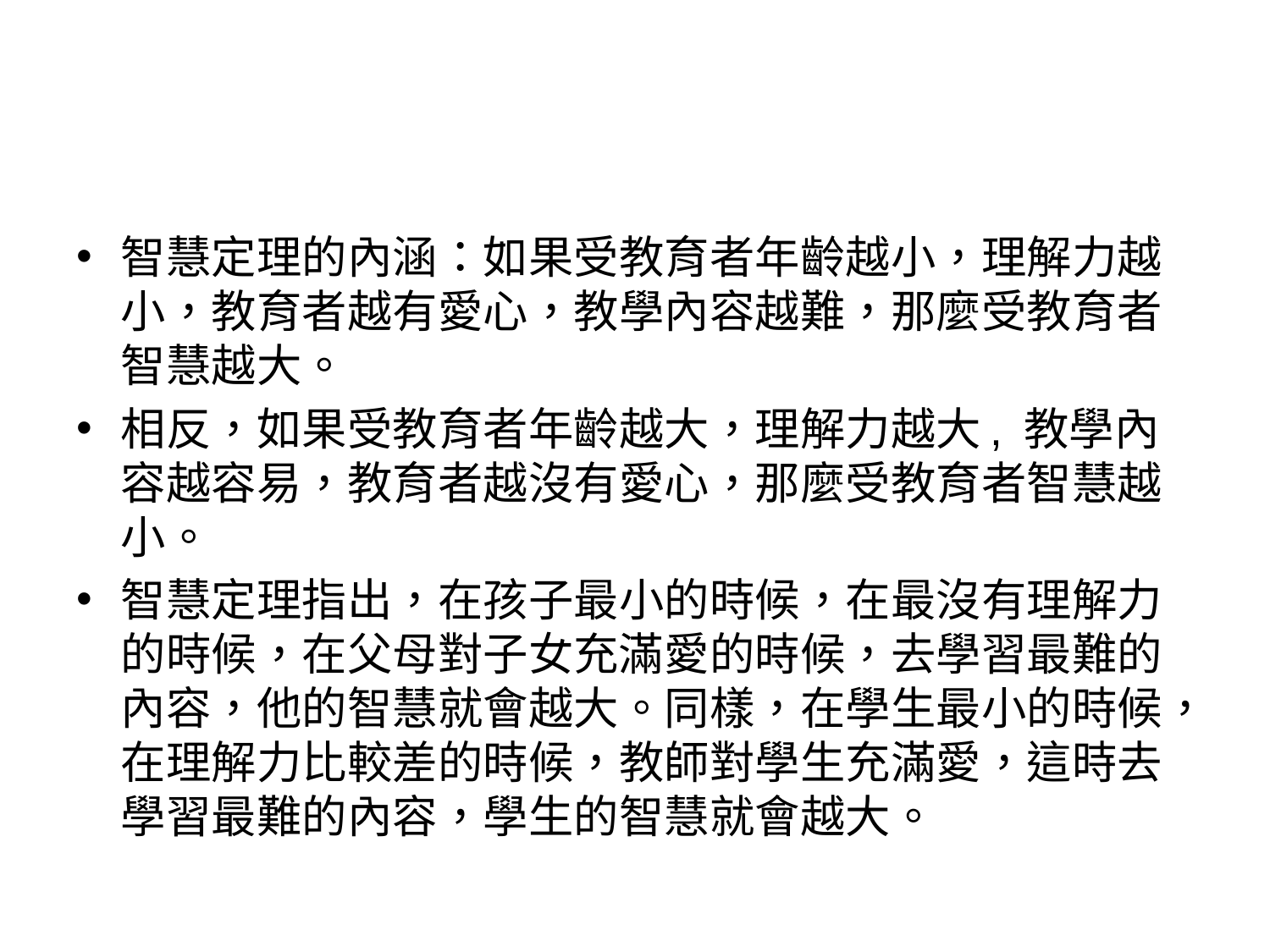

智慧定理的內涵：如果受教育者年齡越小，理解力越小，教育者越有愛心，教學內容越難，那麼受教育者智慧越大。
相反，如果受教育者年齡越大，理解力越大, 教學內容越容易，教育者越沒有愛心，那麼受教育者智慧越小。
智慧定理指出，在孩子最小的時候，在最沒有理解力的時候，在父母對子女充滿愛的時候，去學習最難的內容，他的智慧就會越大。同樣，在學生最小的時候，在理解力比較差的時候，教師對學生充滿愛，這時去學習最難的內容，學生的智慧就會越大。